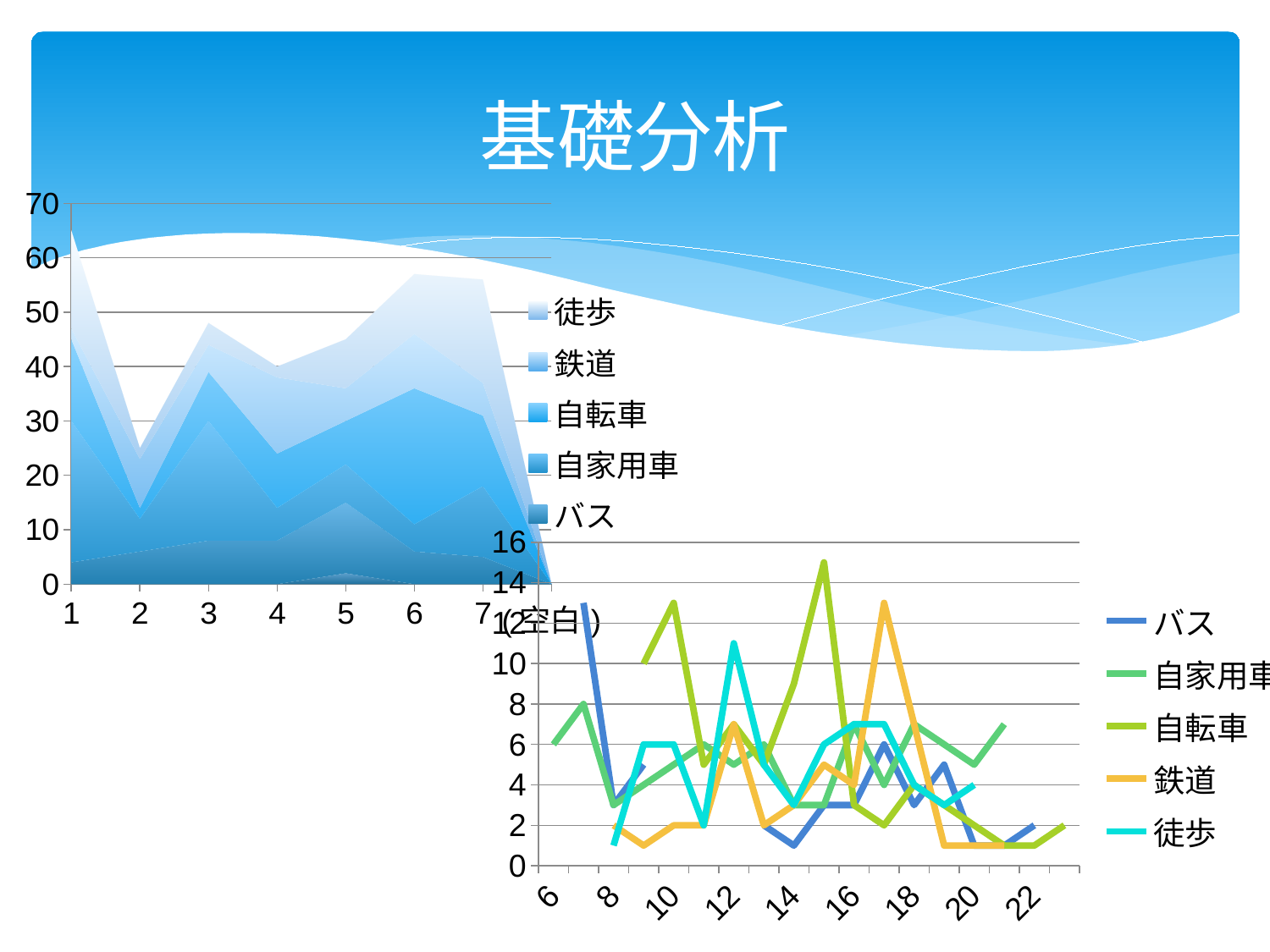

# 基礎分析

### Chart

| Category | 0 | バス | 自家用車 | 自転車 | 鉄道 | 徒歩 | (空白) |
|---|---|---|---|---|---|---|---|
| 1 | None | 4.0 | 26.0 | 15.0 | 2.0 | 18.0 | None |
| 2 | None | 6.0 | 6.0 | 2.0 | 9.0 | 2.0 | None |
| 3 | None | 8.0 | 22.0 | 9.0 | 5.0 | 4.0 | None |
| 4 | None | 8.0 | 6.0 | 10.0 | 14.0 | 2.0 | None |
| 5 | 2.0 | 13.0 | 7.0 | 8.0 | 6.0 | 9.0 | None |
| 6 | None | 6.0 | 5.0 | 25.0 | 10.0 | 11.0 | None |
| 7 | None | 5.0 | 13.0 | 13.0 | 6.0 | 19.0 | None |
| (空白) | None | None | None | None | None | None | None |

### Chart

| Category | 0 | バス | 自家用車 | 自転車 | 鉄道 | 徒歩 |
|---|---|---|---|---|---|---|
| 6 | None | None | 6.0 | None | None | None |
| 7 | None | 13.0 | 8.0 | None | None | None |
| 8 | None | 3.0 | 3.0 | None | 2.0 | 1.0 |
| 9 | None | 5.0 | 4.0 | 10.0 | 1.0 | 6.0 |
| 10 | None | None | 5.0 | 13.0 | 2.0 | 6.0 |
| 11 | 1.0 | 2.0 | 6.0 | 5.0 | 2.0 | 2.0 |
| 12 | None | None | 5.0 | 7.0 | 7.0 | 11.0 |
| 13 | None | 2.0 | 6.0 | 5.0 | 2.0 | 5.0 |
| 14 | None | 1.0 | 3.0 | 9.0 | 3.0 | 3.0 |
| 15 | None | 3.0 | 3.0 | 15.0 | 5.0 | 6.0 |
| 16 | 1.0 | 3.0 | 7.0 | 3.0 | 4.0 | 7.0 |
| 17 | None | 6.0 | 4.0 | 2.0 | 13.0 | 7.0 |
| 18 | None | 3.0 | 7.0 | 4.0 | 7.0 | 4.0 |
| 19 | None | 5.0 | 6.0 | 3.0 | 1.0 | 3.0 |
| 20 | None | 1.0 | 5.0 | 2.0 | 1.0 | 4.0 |
| 21 | None | 1.0 | 7.0 | 1.0 | 1.0 | None |
| 22 | None | 2.0 | None | 1.0 | None | None |
| 23 | None | None | None | 2.0 | 1.0 | None |